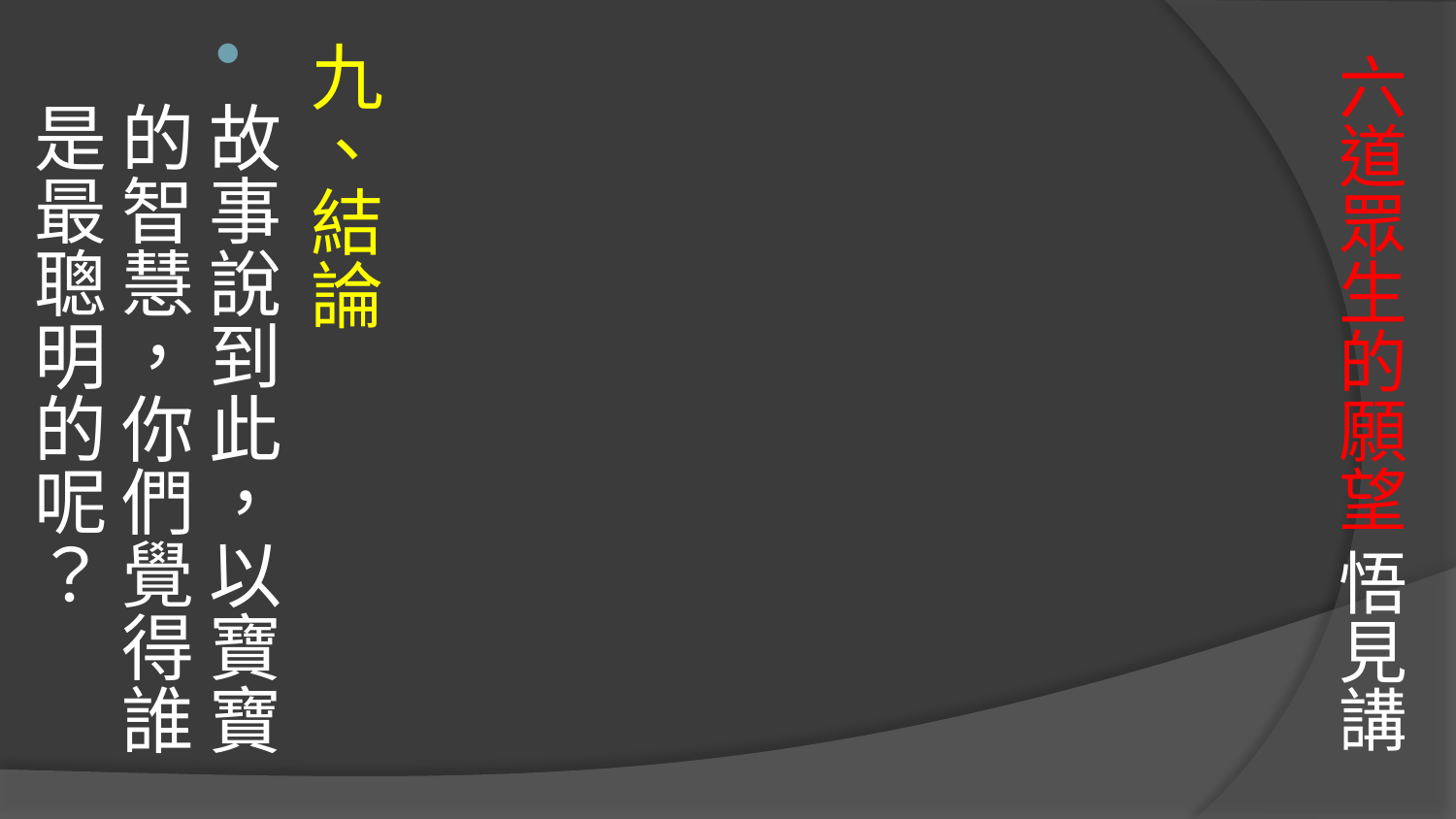

九、結論
故事說到此，以寶寶的智慧，你們覺得誰是最聰明的呢？
# 六道眾生的願望 悟見講